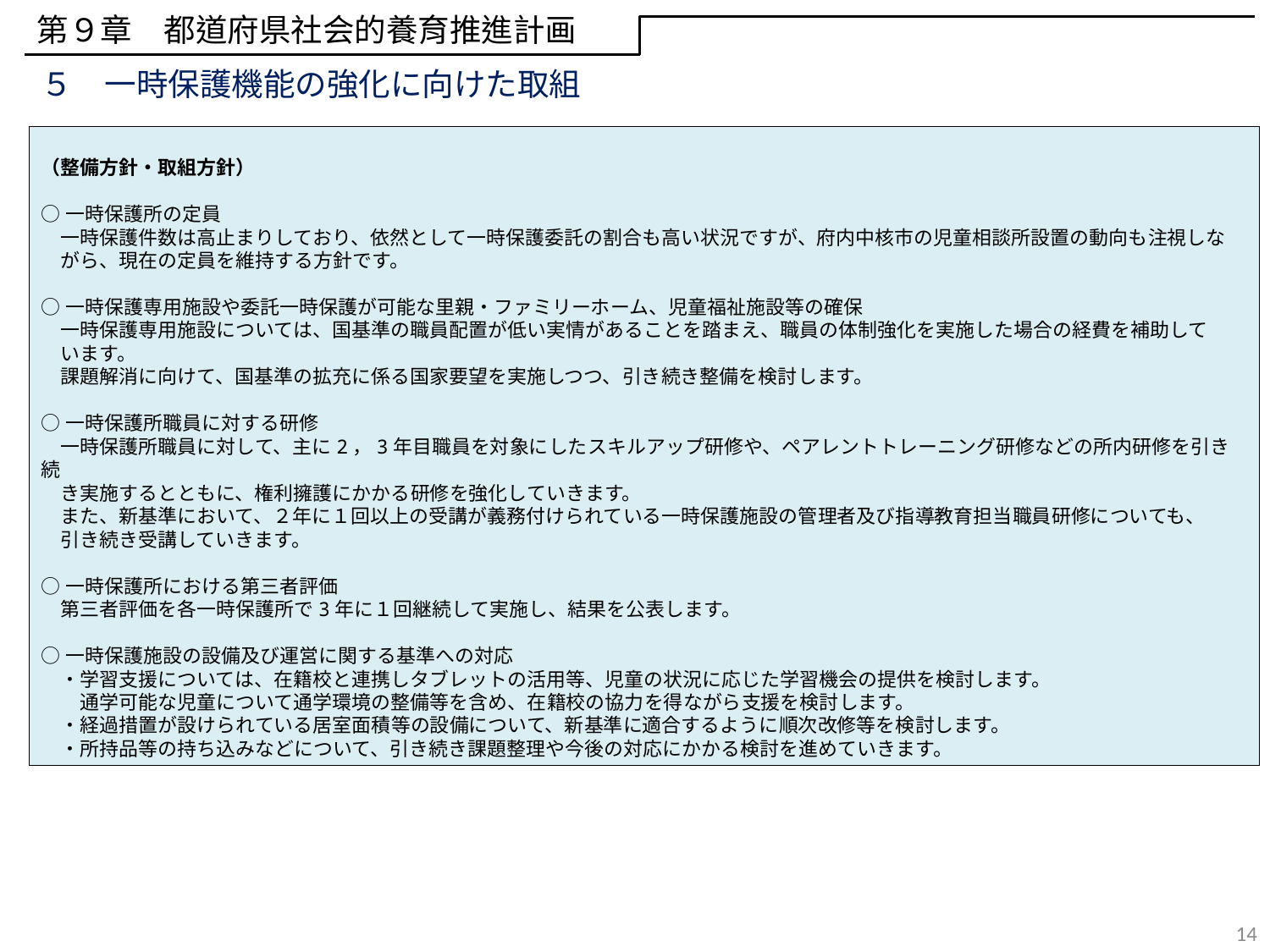

第９章　都道府県社会的養育推進計画
５　一時保護機能の強化に向けた取組

（整備方針・取組方針）

○一時保護所の定員
　一時保護件数は高止まりしており、依然として一時保護委託の割合も高い状況ですが、府内中核市の児童相談所設置の動向も注視しな
　がら、現在の定員を維持する方針です。

○一時保護専用施設や委託一時保護が可能な里親・ファミリーホーム、児童福祉施設等の確保
　一時保護専用施設については、国基準の職員配置が低い実情があることを踏まえ、職員の体制強化を実施した場合の経費を補助して
　います。
　課題解消に向けて、国基準の拡充に係る国家要望を実施しつつ、引き続き整備を検討します。

○一時保護所職員に対する研修
　一時保護所職員に対して、主に2，3年目職員を対象にしたスキルアップ研修や、ペアレントトレーニング研修などの所内研修を引き続
　き実施するとともに、権利擁護にかかる研修を強化していきます。
　また、新基準において、２年に１回以上の受講が義務付けられている一時保護施設の管理者及び指導教育担当職員研修についても、
　引き続き受講していきます。

○一時保護所における第三者評価
　第三者評価を各一時保護所で3年に１回継続して実施し、結果を公表します。

○一時保護施設の設備及び運営に関する基準への対応
　・学習支援については、在籍校と連携しタブレットの活用等、児童の状況に応じた学習機会の提供を検討します。
　　通学可能な児童について通学環境の整備等を含め、在籍校の協力を得ながら支援を検討します。
　・経過措置が設けられている居室面積等の設備について、新基準に適合するように順次改修等を検討します。
　・所持品等の持ち込みなどについて、引き続き課題整理や今後の対応にかかる検討を進めていきます。
14